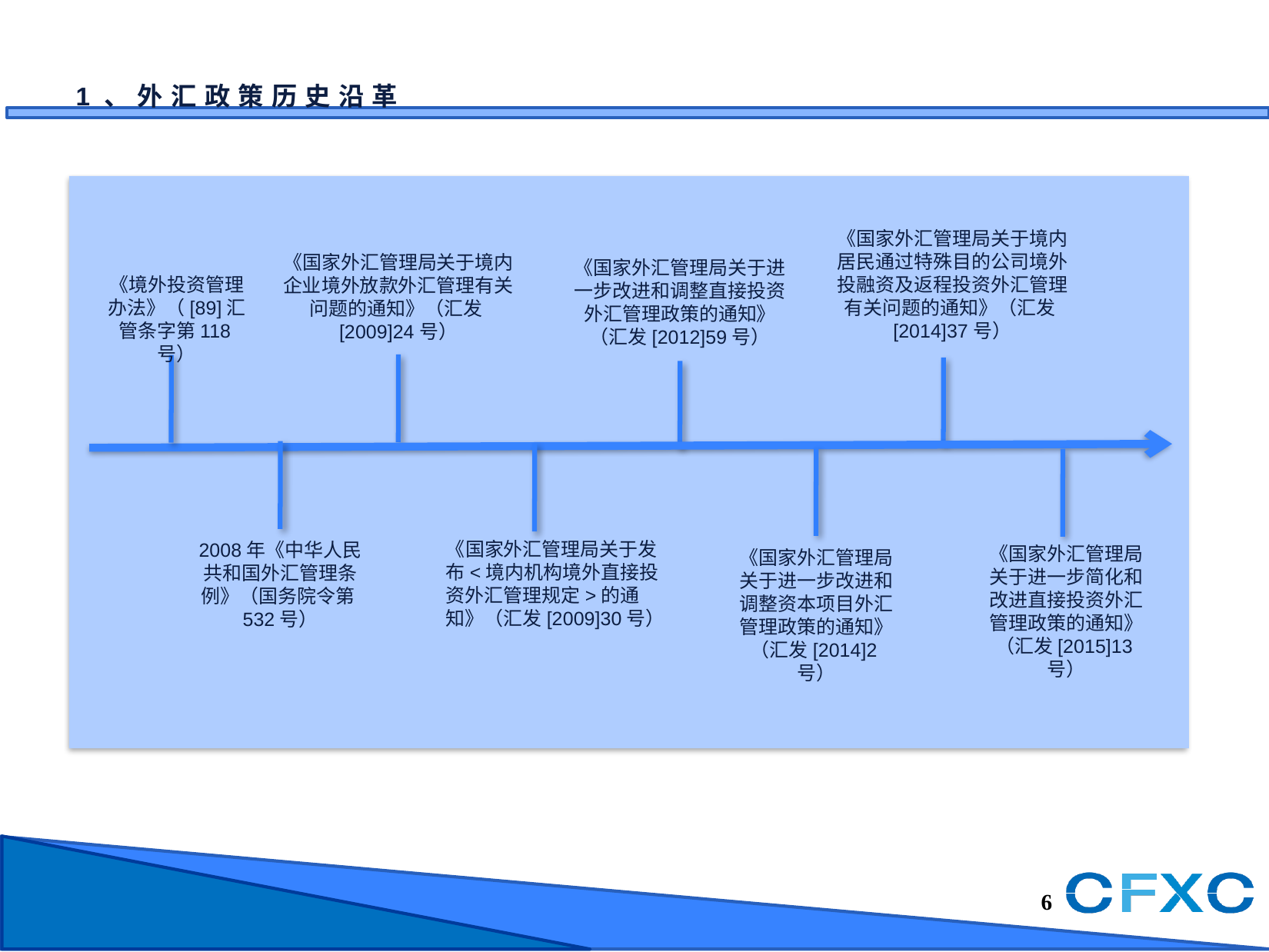

1、外汇政策历史沿革

《国家外汇管理局关于境内居民通过特殊目的公司境外投融资及返程投资外汇管理有关问题的通知》（汇发[2014]37号）
《国家外汇管理局关于境内企业境外放款外汇管理有关问题的通知》（汇发[2009]24号）
《国家外汇管理局关于进一步改进和调整直接投资外汇管理政策的通知》（汇发[2012]59号）
《境外投资管理办法》（[89]汇管条字第118号）
《国家外汇管理局关于发布<境内机构境外直接投资外汇管理规定>的通知》（汇发[2009]30号）

2008年《中华人民共和国外汇管理条例》（国务院令第532号）

《国家外汇管理局关于进一步简化和改进直接投资外汇管理政策的通知》（汇发[2015]13号）
《国家外汇管理局关于进一步改进和调整资本项目外汇管理政策的通知》（汇发[2014]2号）
6